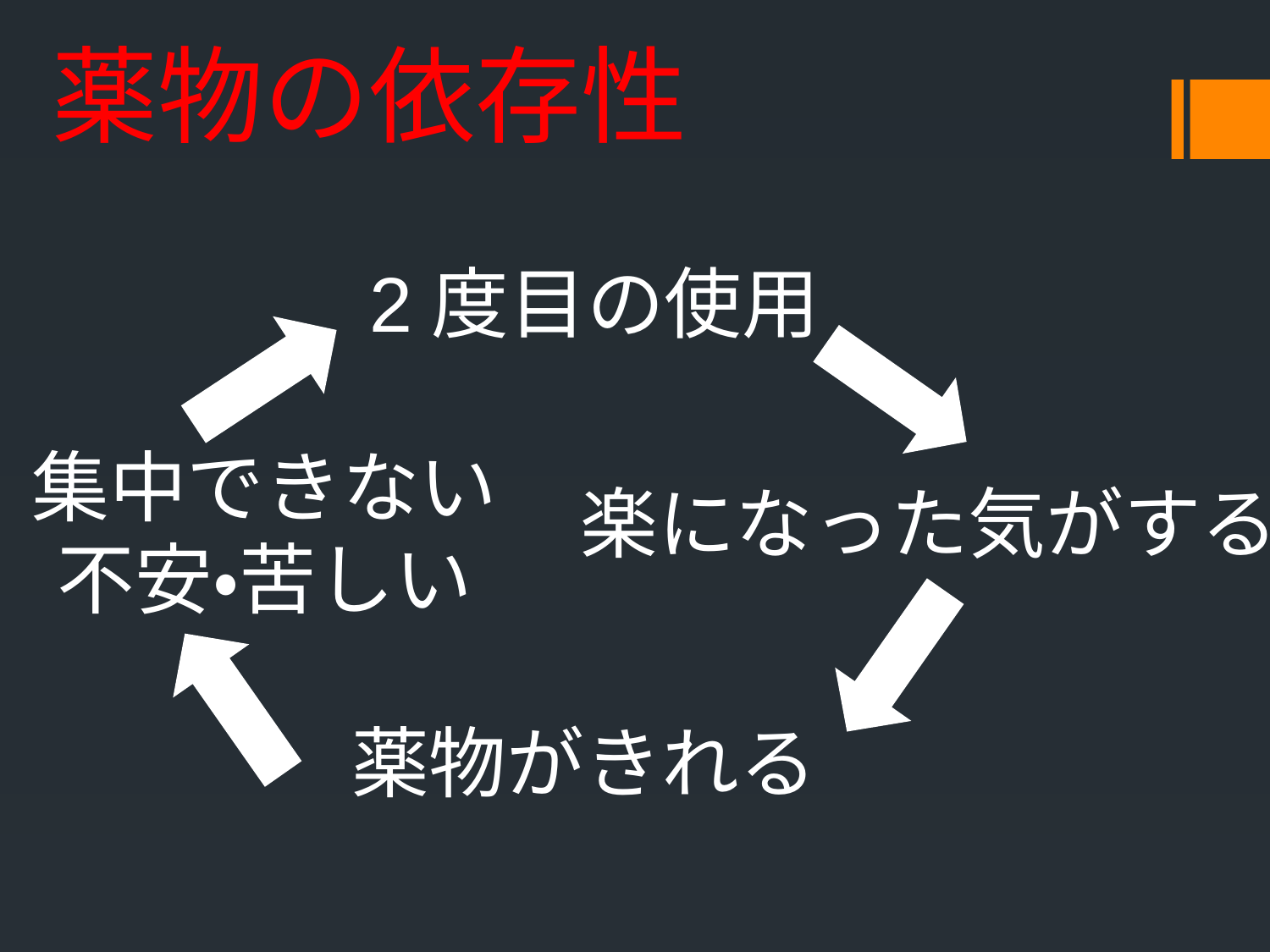

薬物の依存性
2度目の使用

集中できない
不安・苦しい
楽になった気がする

薬物がきれる